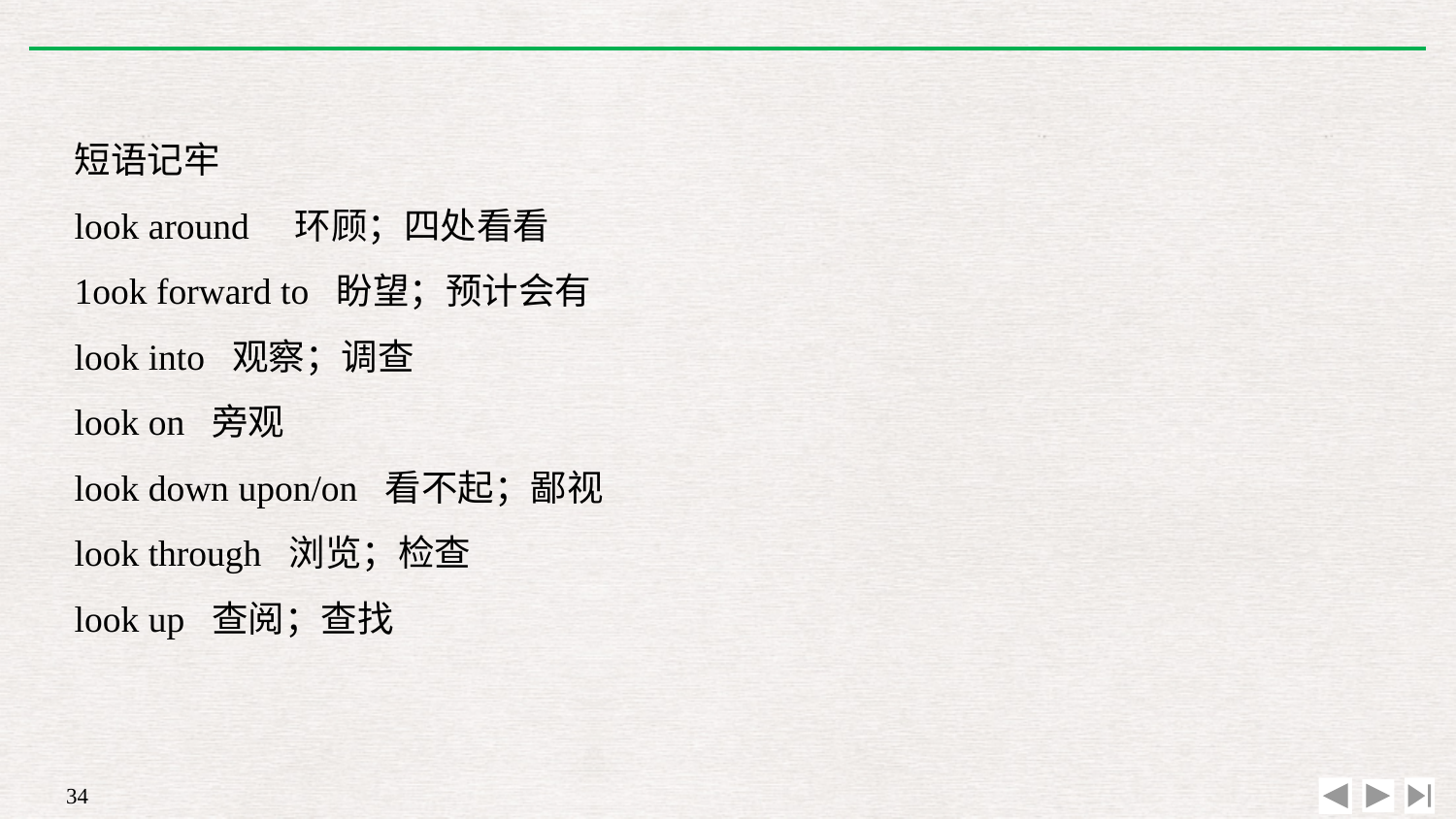

短语记牢
look around　环顾；四处看看
1ook forward to  盼望；预计会有
look into  观察；调查
look on  旁观
look down upon/on  看不起；鄙视
look through  浏览；检查
look up  查阅；查找